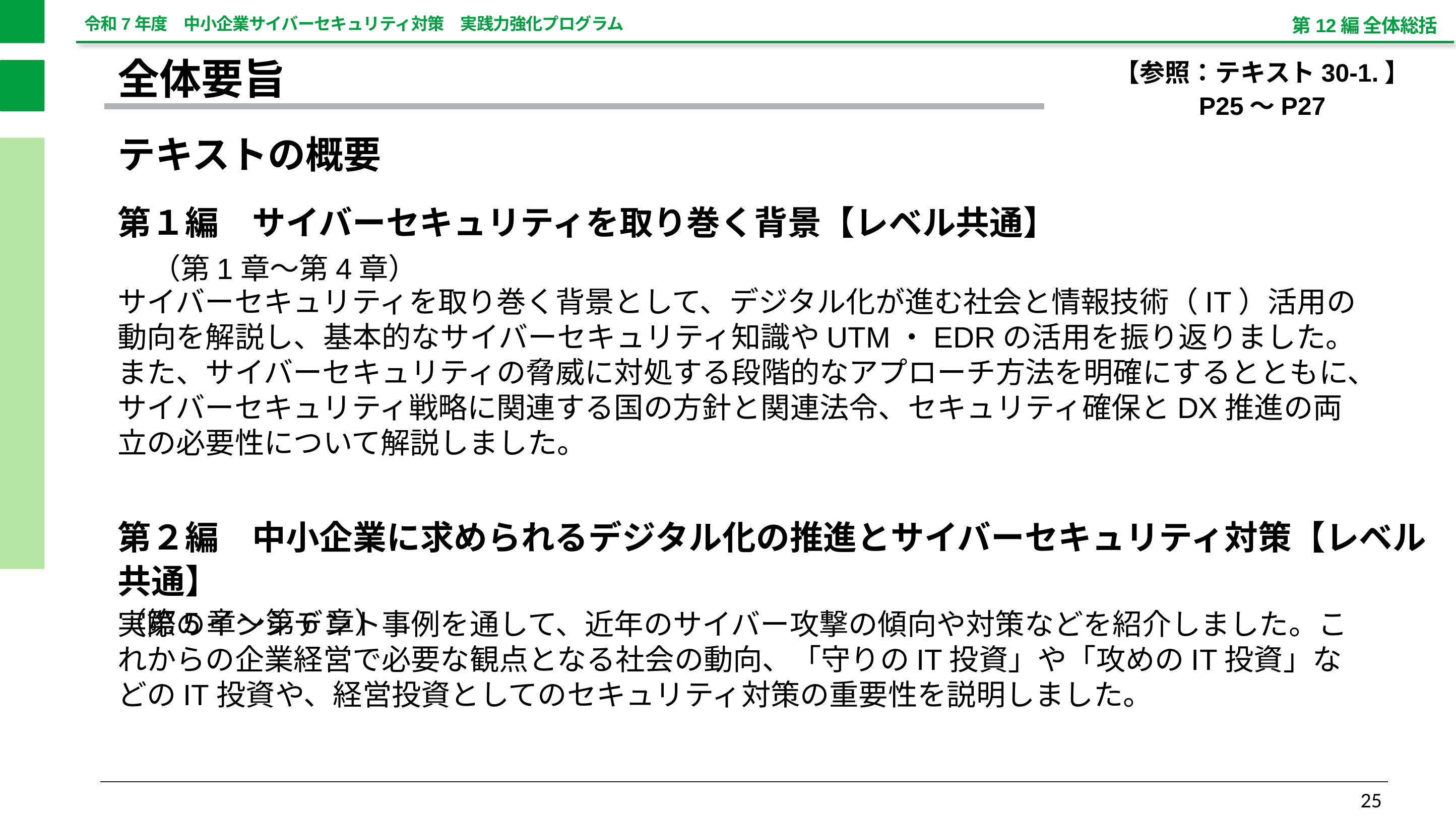

第12編 全体総括
【参照：テキスト30-1.】
P25～P27
全体要旨

テキストの概要
第１編　サイバーセキュリティを取り巻く背景【レベル共通】
　（第1章～第4章）
サイバーセキュリティを取り巻く背景として、デジタル化が進む社会と情報技術（IT）活用の動向を解説し、基本的なサイバーセキュリティ知識やUTM・EDRの活用を振り返りました。また、サイバーセキュリティの脅威に対処する段階的なアプローチ方法を明確にするとともに、サイバーセキュリティ戦略に関連する国の方針と関連法令、セキュリティ確保とDX推進の両立の必要性について解説しました。

第２編　中小企業に求められるデジタル化の推進とサイバーセキュリティ対策【レベル共通】
（第5章～第6章）
実際のインシデント事例を通して、近年のサイバー攻撃の傾向や対策などを紹介しました。これからの企業経営で必要な観点となる社会の動向、「守りのIT投資」や「攻めのIT投資」などのIT投資や、経営投資としてのセキュリティ対策の重要性を説明しました。